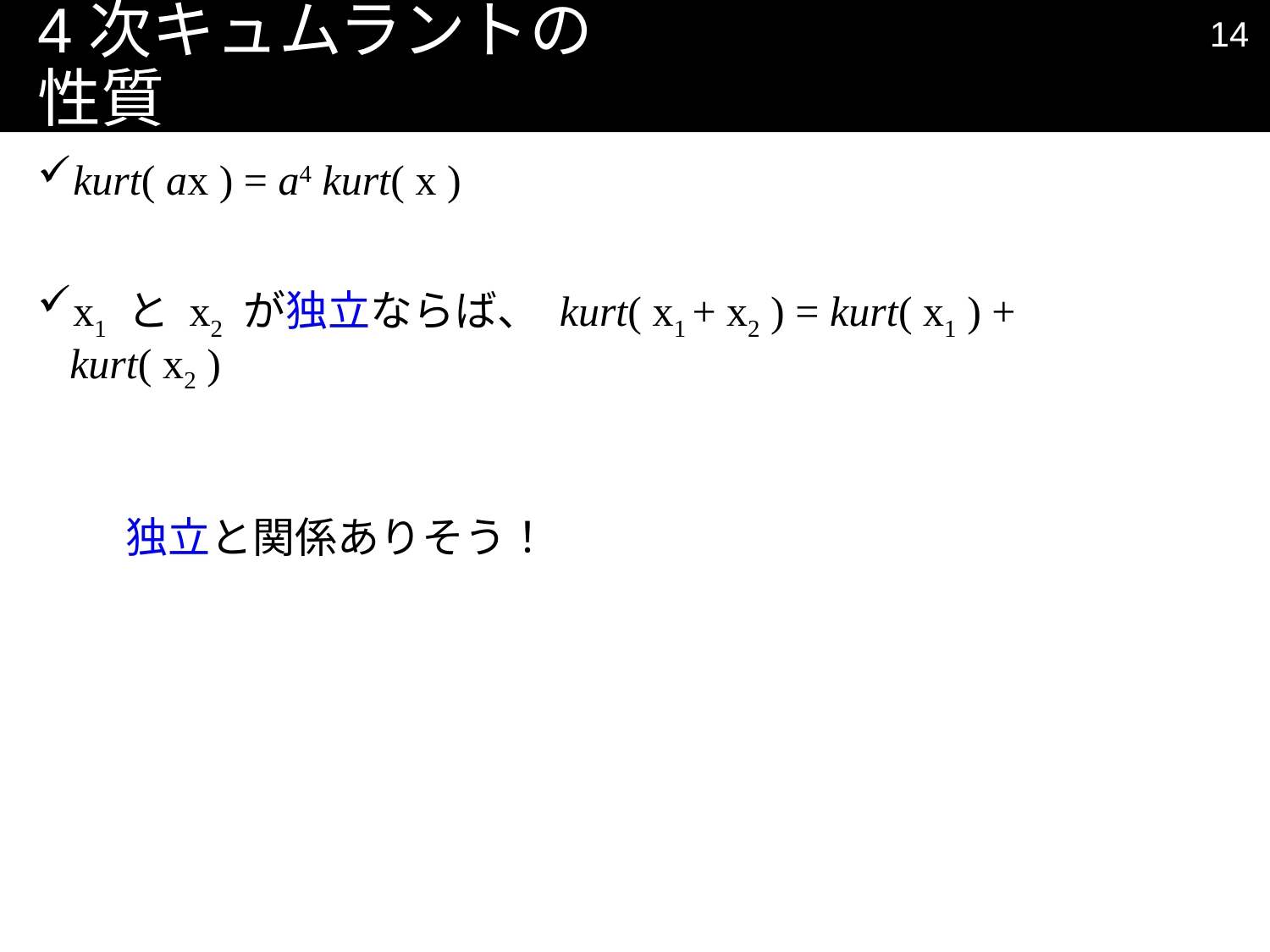

14
# 4次キュムラントの性質
kurt( ax ) = a4 kurt( x )

x1 と x2 が独立ならば、 kurt( x1 + x2 ) = kurt( x1 ) + kurt( x2 )
独立と関係ありそう！